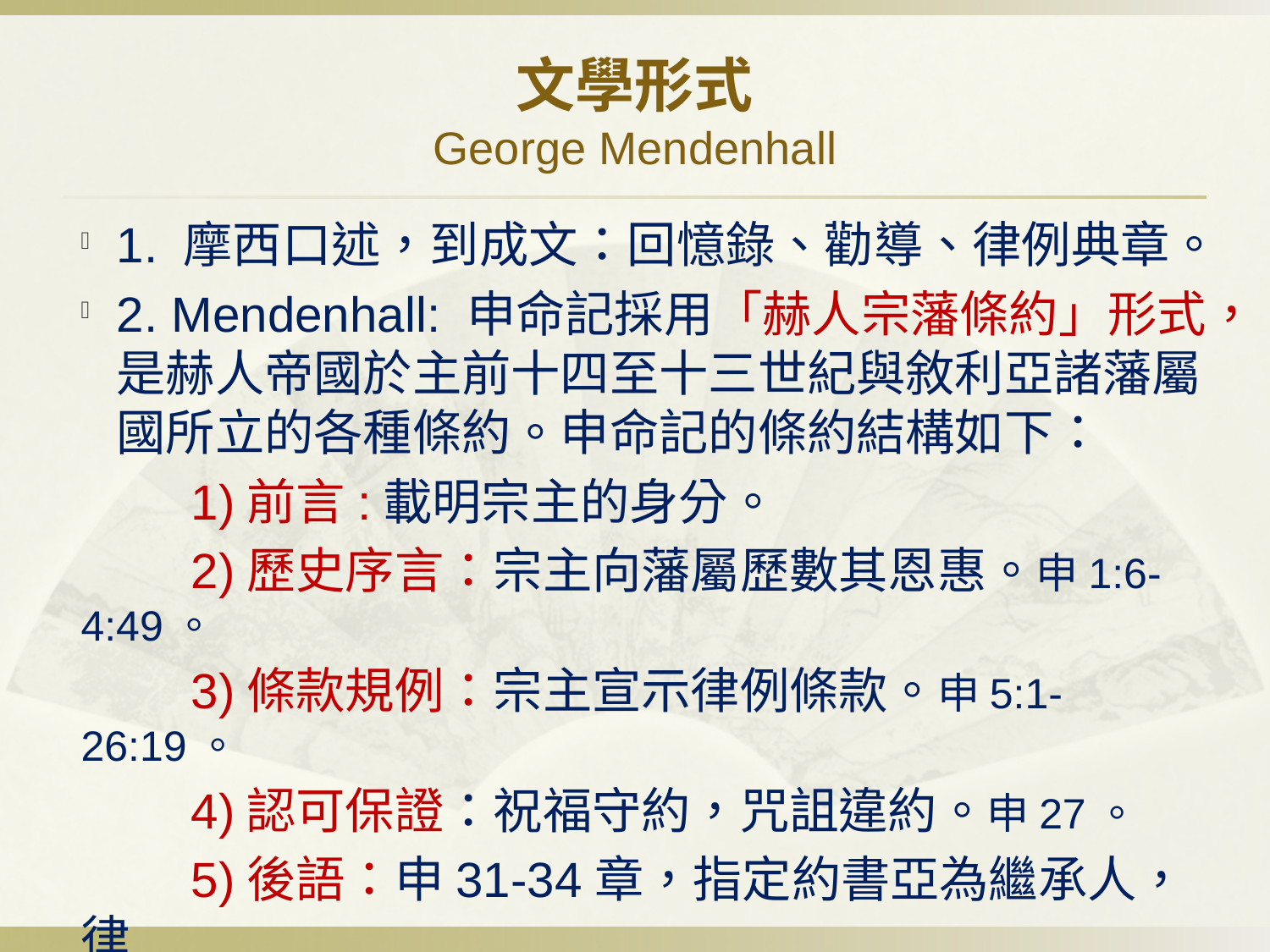

# 文學形式 George Mendenhall
1. 摩西口述，到成文：回憶錄、勸導、律例典章。
2. Mendenhall: 申命記採用「赫人宗藩條約」形式，是赫人帝國於主前十四至十三世紀與敘利亞諸藩屬國所立的各種條約。申命記的條約結構如下：
        1)前言:載明宗主的身分。
        2)歷史序言：宗主向藩屬歷數其恩惠。申1:6-4:49。
        3)條款規例：宗主宣示律例條款。申5:1-26:19。
        4)認可保證：祝福守約，咒詛違約。申27。
        5)後語：申31-34章，指定約書亞為繼承人，律
           法要藏入至聖所，以摩西詩歌和祝福總結。